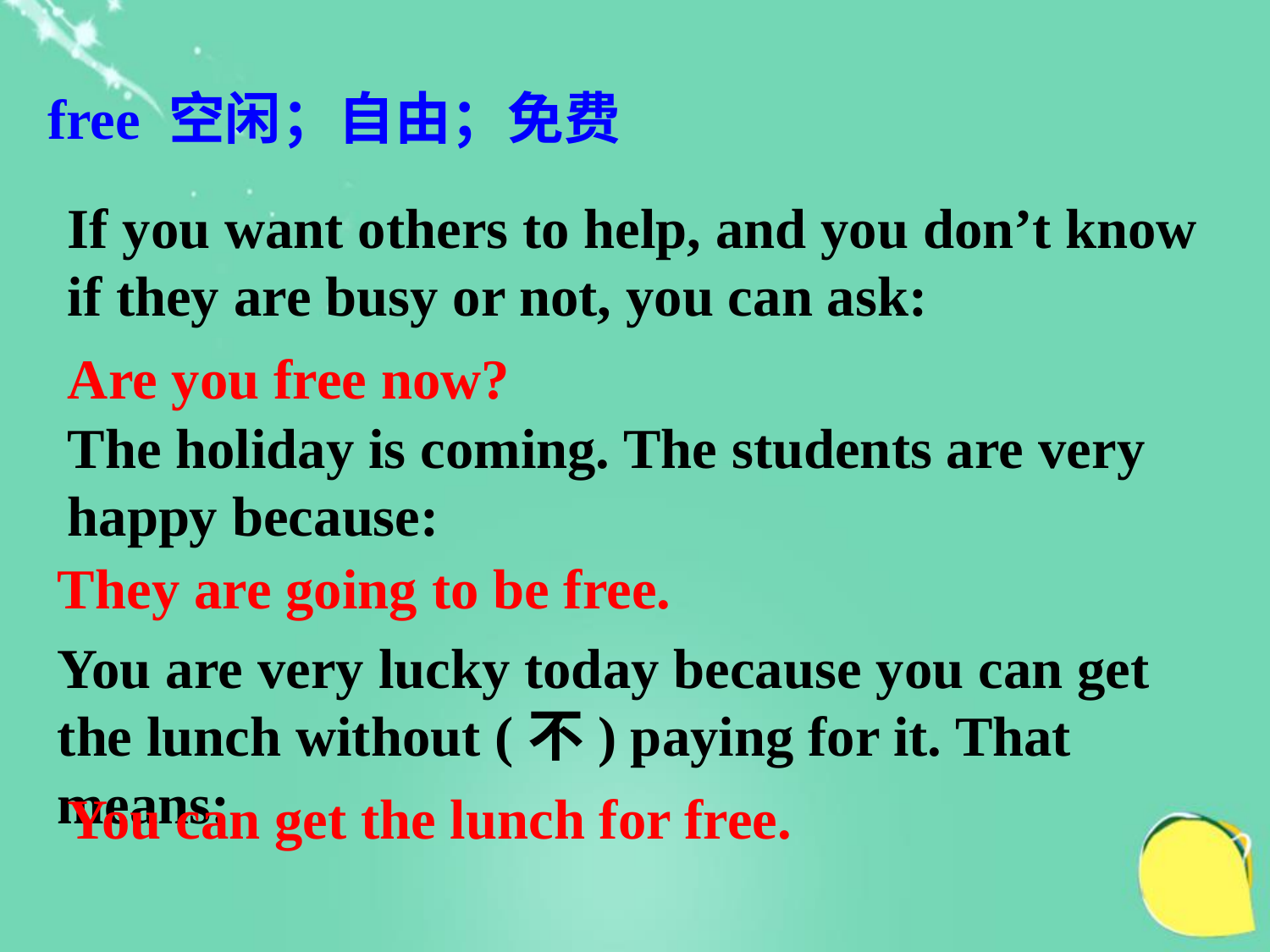

free 空闲；自由；免费
If you want others to help, and you don’t know if they are busy or not, you can ask:
Are you free now?
The holiday is coming. The students are very happy because:
They are going to be free.
You are very lucky today because you can get the lunch without (不) paying for it. That means:
You can get the lunch for free.